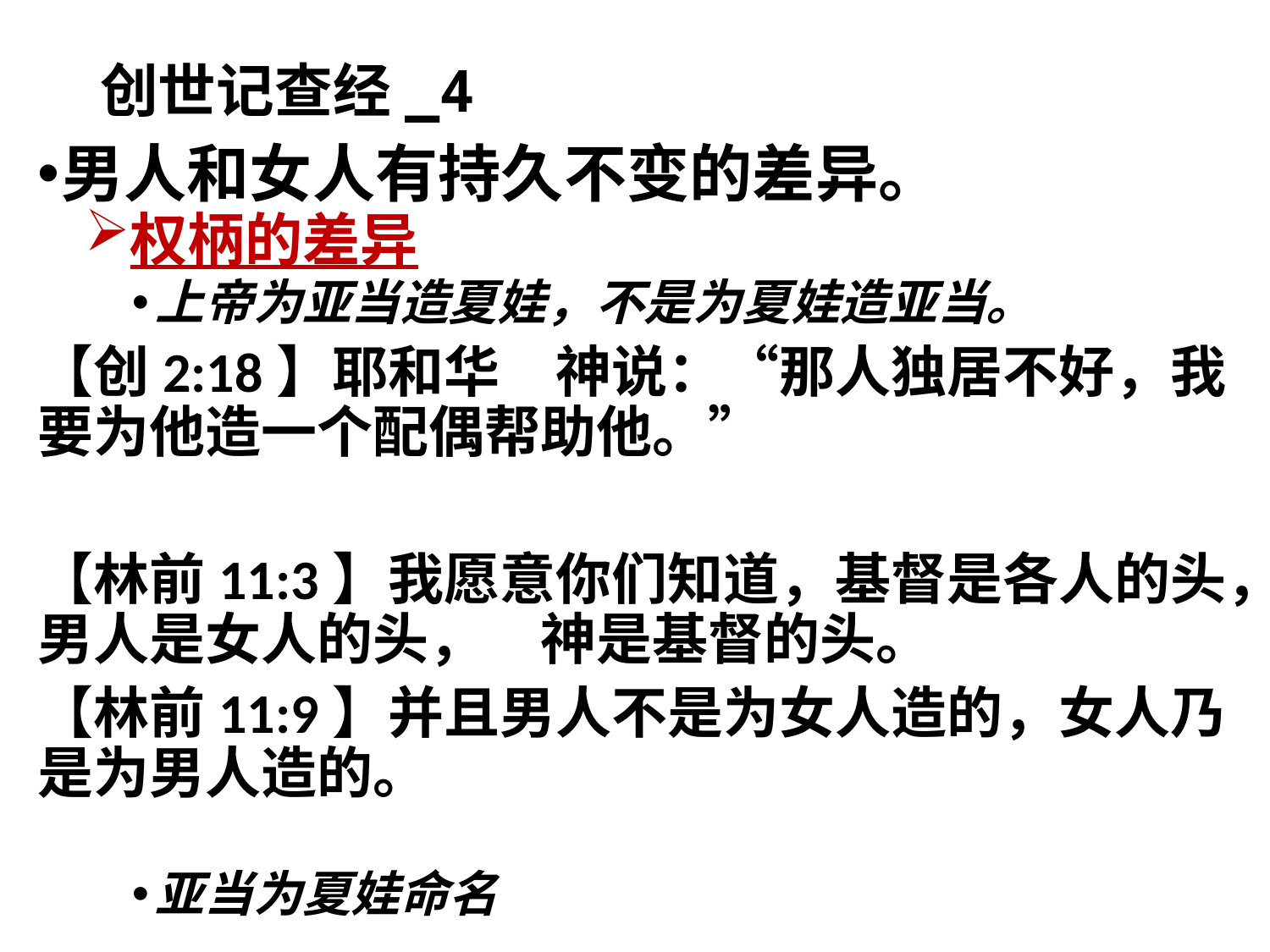

# 创世记查经_4
男人和女人有持久不变的差异。
权柄的差异
上帝为亚当造夏娃，不是为夏娃造亚当。
【创2:18】耶和华　神说：“那人独居不好，我要为他造一个配偶帮助他。”

【林前11:3】我愿意你们知道，基督是各人的头，男人是女人的头，　神是基督的头。
【林前11:9】并且男人不是为女人造的，女人乃是为男人造的。

亚当为夏娃命名